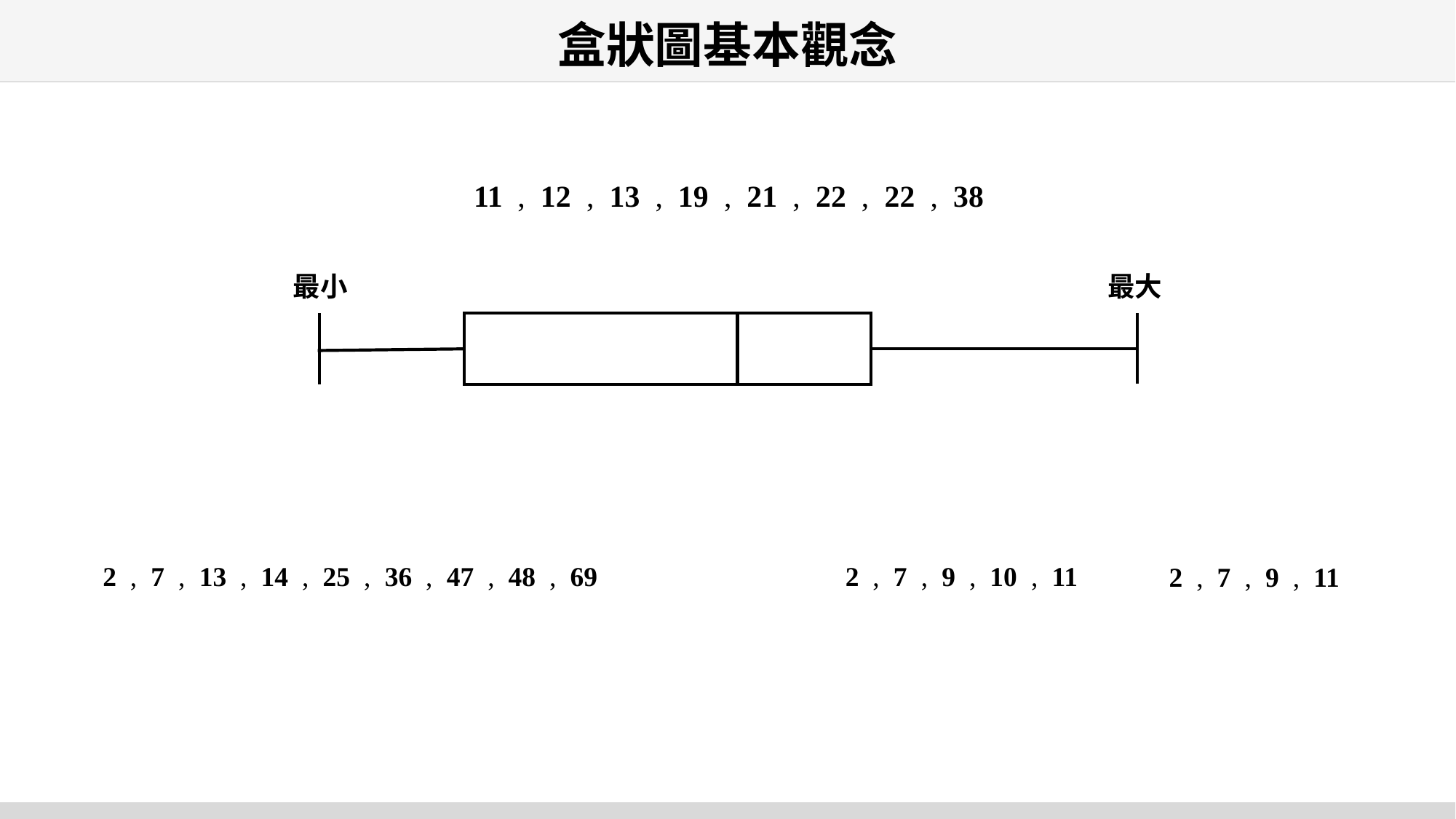

# 盒狀圖基本觀念
11  ,  12  ,  13  ,  19  ,  21  ,  22  ,  22  ,  38
最小
最大

2  ,  7  ,  13  ,  14  ,  25  ,  36  ,  47  ,  48  ,  69
2  ,  7  ,  9  ,  10  ,  11
2  ,  7  ,  9  ,  11